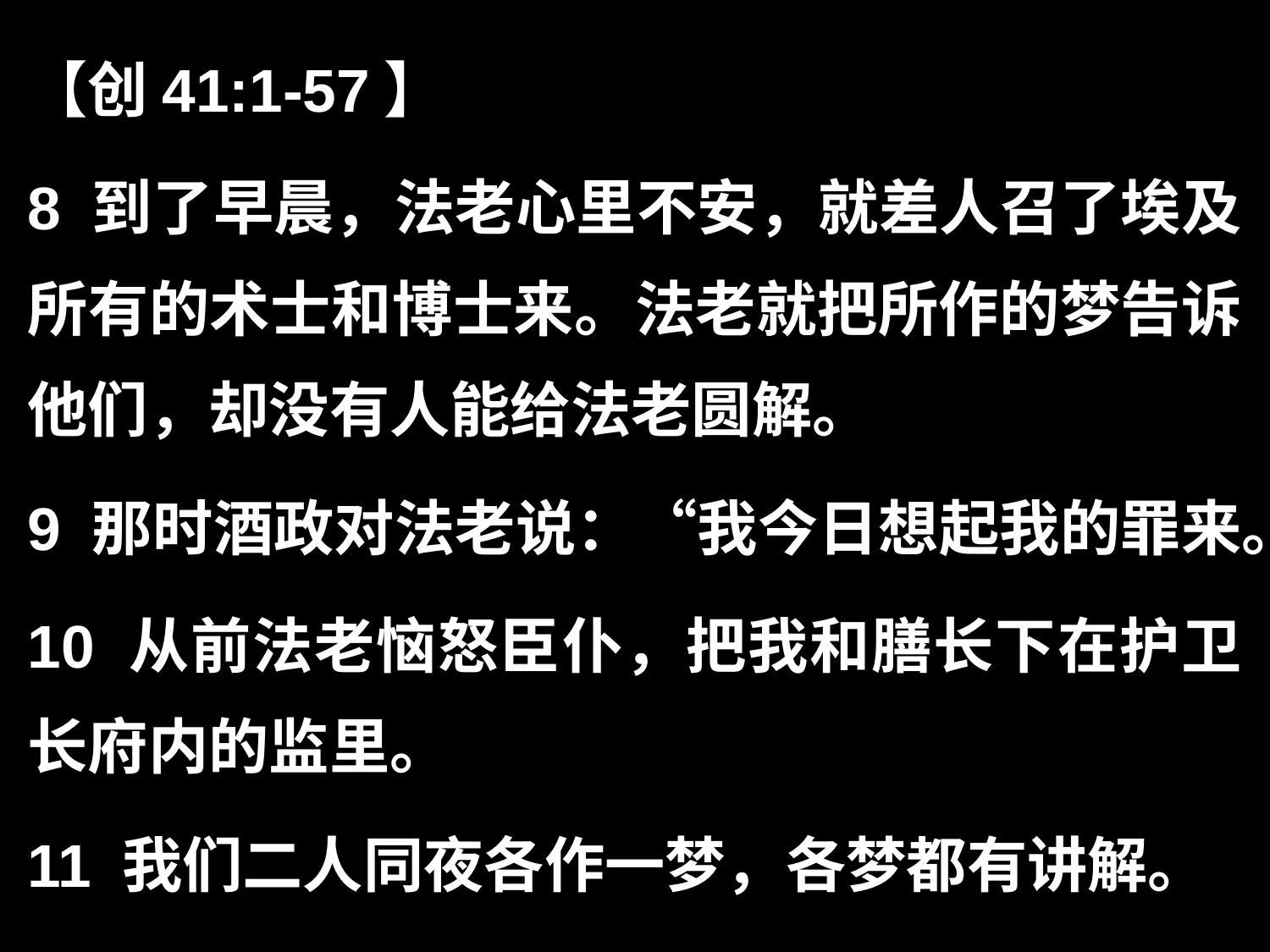

【创41:1-57】
8 到了早晨，法老心里不安，就差人召了埃及所有的术士和博士来。法老就把所作的梦告诉他们，却没有人能给法老圆解。
9 那时酒政对法老说：“我今日想起我的罪来。
10 从前法老恼怒臣仆，把我和膳长下在护卫长府内的监里。
11 我们二人同夜各作一梦，各梦都有讲解。